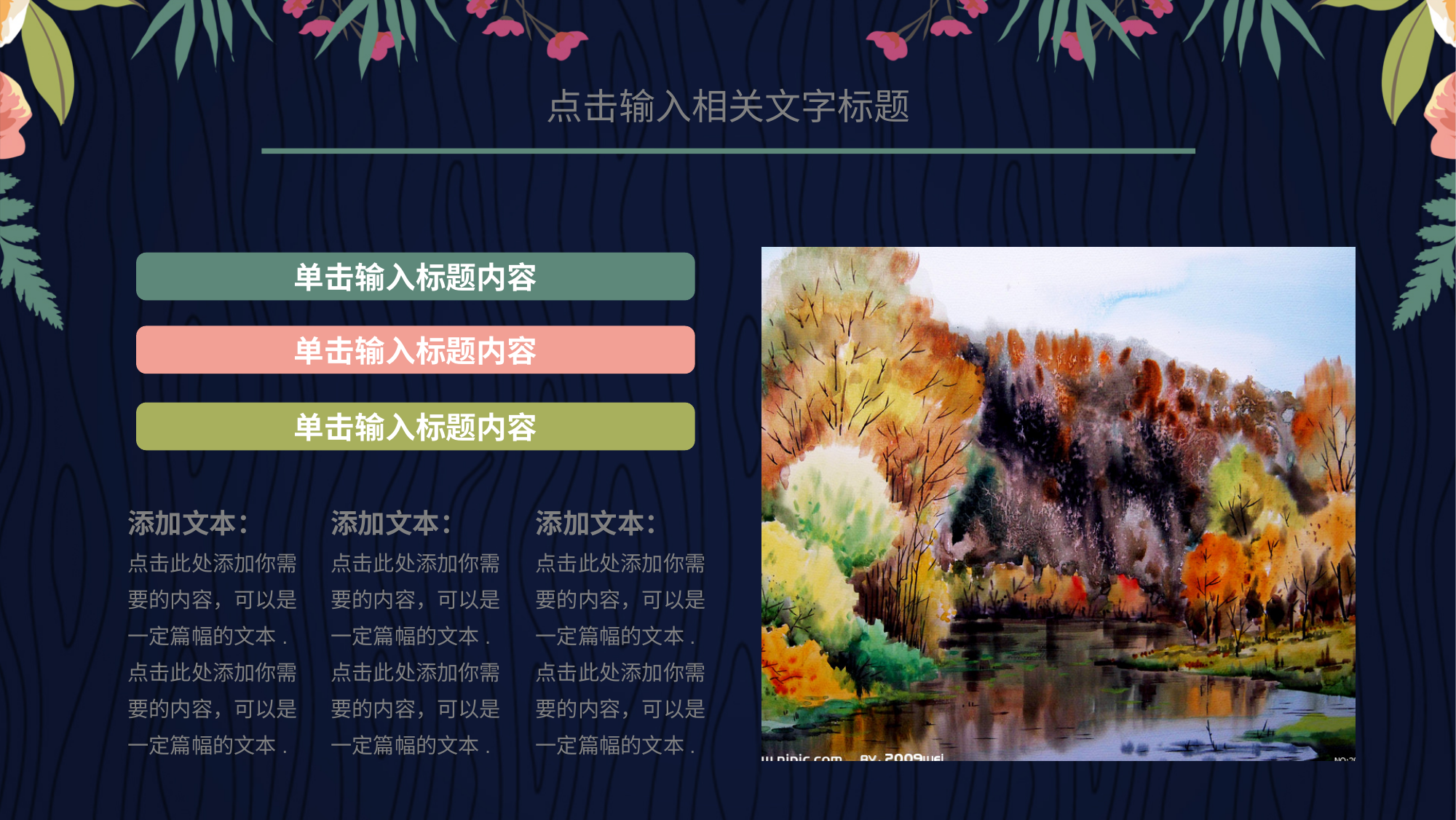

点击输入相关文字标题

单击输入标题内容
单击输入标题内容
单击输入标题内容
添加文本：
点击此处添加你需要的内容，可以是一定篇幅的文本.点击此处添加你需要的内容，可以是一定篇幅的文本.
添加文本：
点击此处添加你需要的内容，可以是一定篇幅的文本.点击此处添加你需要的内容，可以是一定篇幅的文本.
添加文本：
点击此处添加你需要的内容，可以是一定篇幅的文本.点击此处添加你需要的内容，可以是一定篇幅的文本.